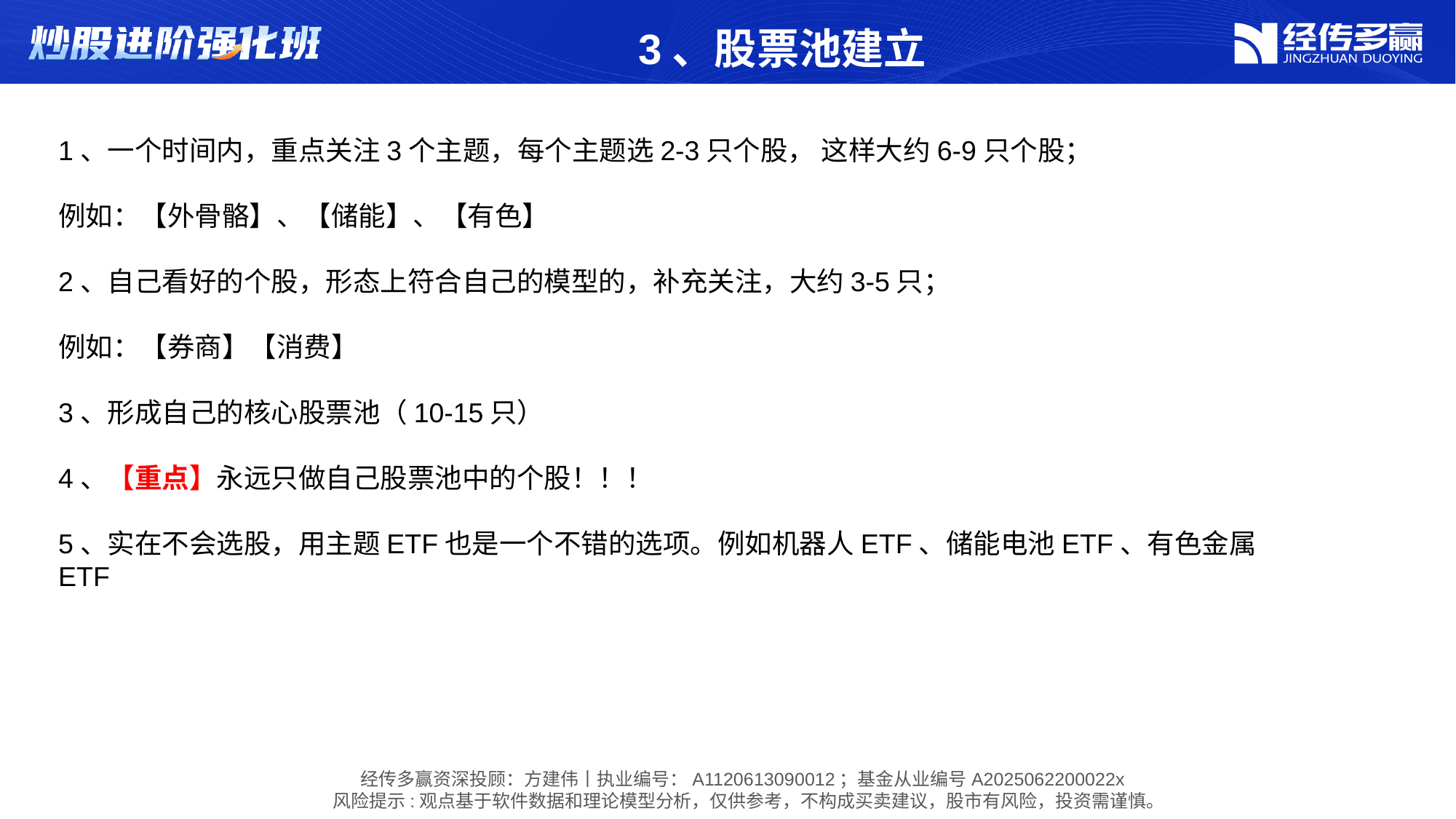

3、股票池建立
1、一个时间内，重点关注3个主题，每个主题选2-3只个股， 这样大约6-9只个股；

例如：【外骨骼】、【储能】、【有色】

2、自己看好的个股，形态上符合自己的模型的，补充关注，大约3-5只；

例如：【券商】【消费】

3、形成自己的核心股票池（10-15只）

4、【重点】永远只做自己股票池中的个股！！！

5、实在不会选股，用主题ETF也是一个不错的选项。例如机器人ETF、储能电池ETF、有色金属ETF